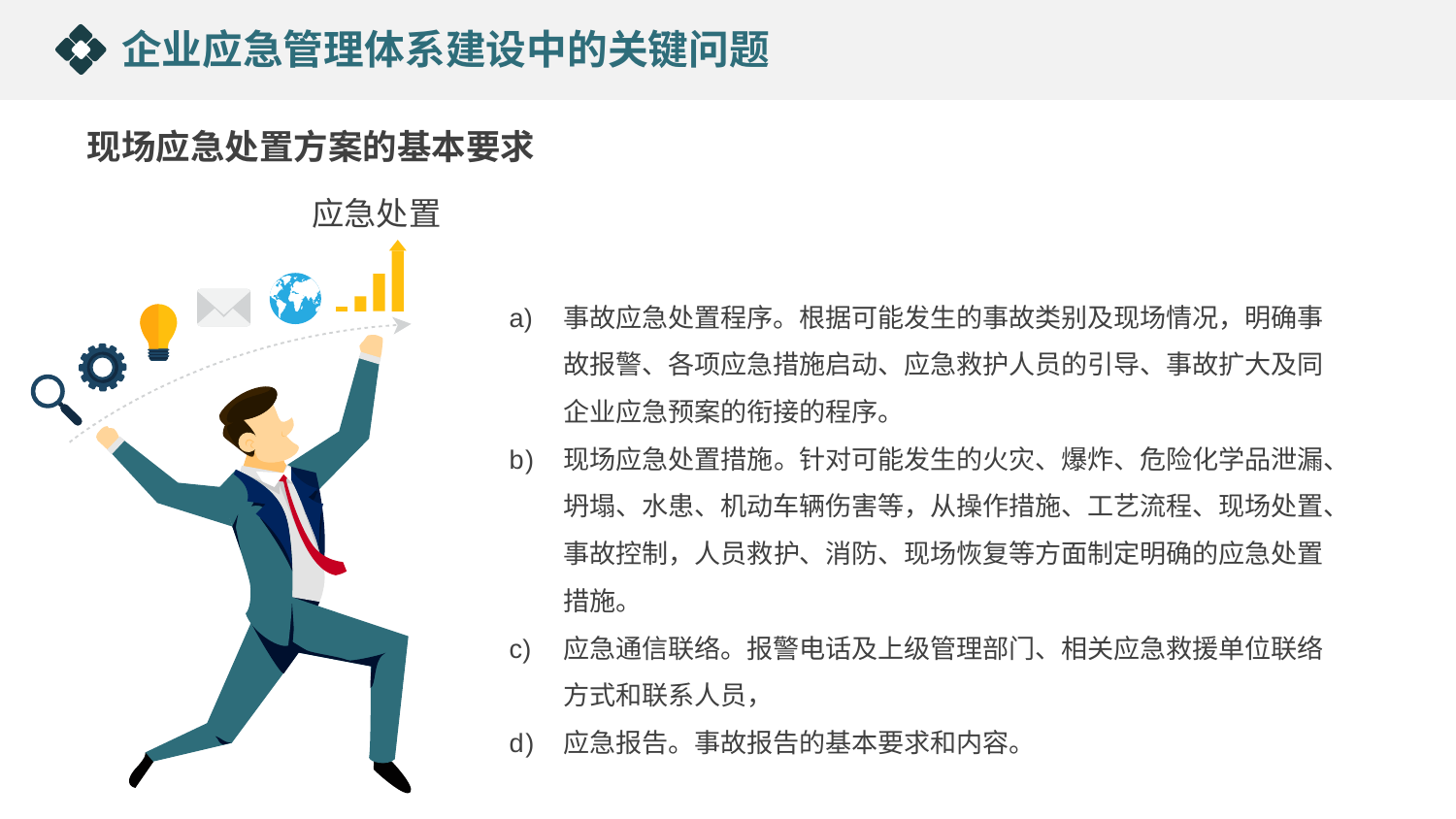

企业应急管理体系建设中的关键问题
现场应急处置方案的基本要求
应急处置

事故应急处置程序。根据可能发生的事故类别及现场情况，明确事故报警、各项应急措施启动、应急救护人员的引导、事故扩大及同企业应急预案的衔接的程序。
现场应急处置措施。针对可能发生的火灾、爆炸、危险化学品泄漏、坍塌、水患、机动车辆伤害等，从操作措施、工艺流程、现场处置、事故控制，人员救护、消防、现场恢复等方面制定明确的应急处置措施。
应急通信联络。报警电话及上级管理部门、相关应急救援单位联络方式和联系人员，
应急报告。事故报告的基本要求和内容。